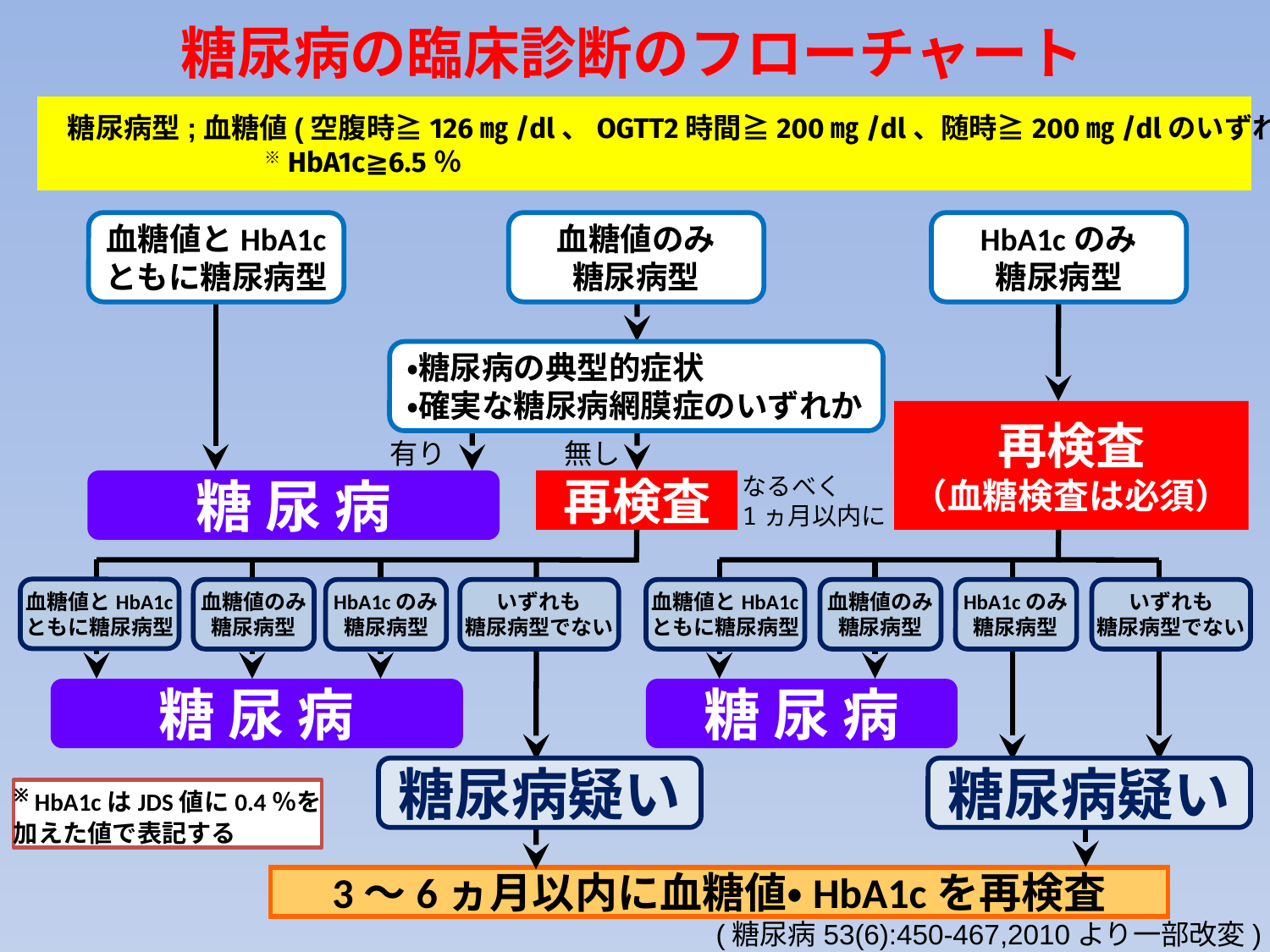

糖尿病の臨床診断のフローチャート
　糖尿病型;血糖値(空腹時≧126㎎/dl、OGTT2時間≧200㎎/dl、随時≧200㎎/dlのいずれか)
　　　　　　　　※HbA1c≧6.5％
血糖値とHbA1c
ともに糖尿病型
血糖値のみ
糖尿病型
HbA1cのみ
糖尿病型
・糖尿病の典型的症状
・確実な糖尿病網膜症のいずれか
再検査
（血糖検査は必須）
有り
無し
糖 尿 病
再検査
なるべく
1ヵ月以内に
血糖値とHbA1c
ともに糖尿病型
血糖値のみ
糖尿病型
HbA1cのみ
糖尿病型
いずれも
糖尿病型でない
血糖値とHbA1c
ともに糖尿病型
血糖値のみ
糖尿病型
HbA1cのみ
糖尿病型
いずれも
糖尿病型でない
糖 尿 病
糖 尿 病
糖尿病疑い
糖尿病疑い
3～6ヵ月以内に血糖値・HbA1cを再検査
※ HbA1cはJDS値に0.4％を
加えた値で表記する
(糖尿病53(6):450-467,2010より一部改変)